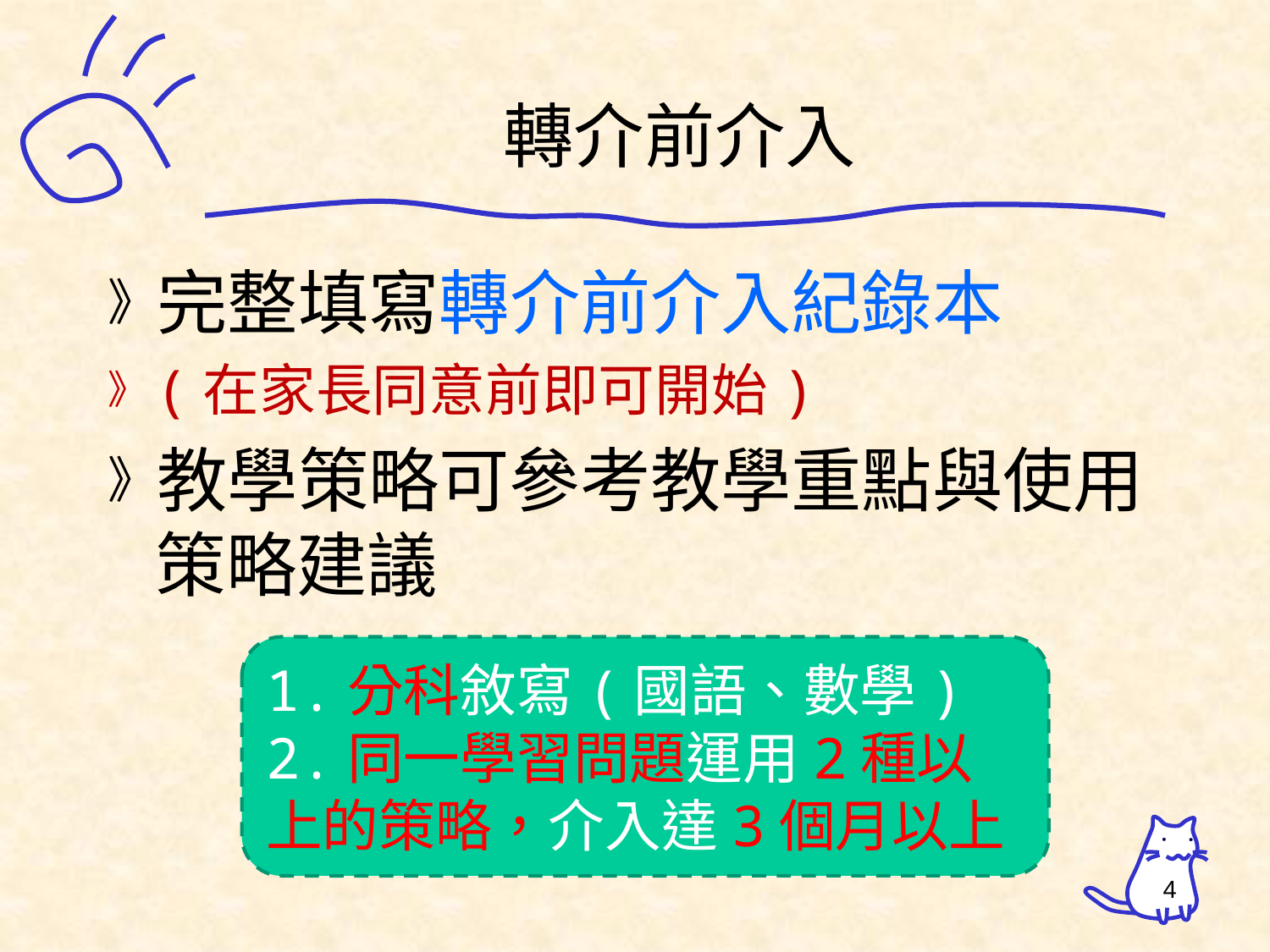

轉介前介入
完整填寫轉介前介入紀錄本
(在家長同意前即可開始)
教學策略可參考教學重點與使用策略建議

1.分科敘寫(國語、數學)
2.同一學習問題運用2種以上的策略，介入達3個月以上
4